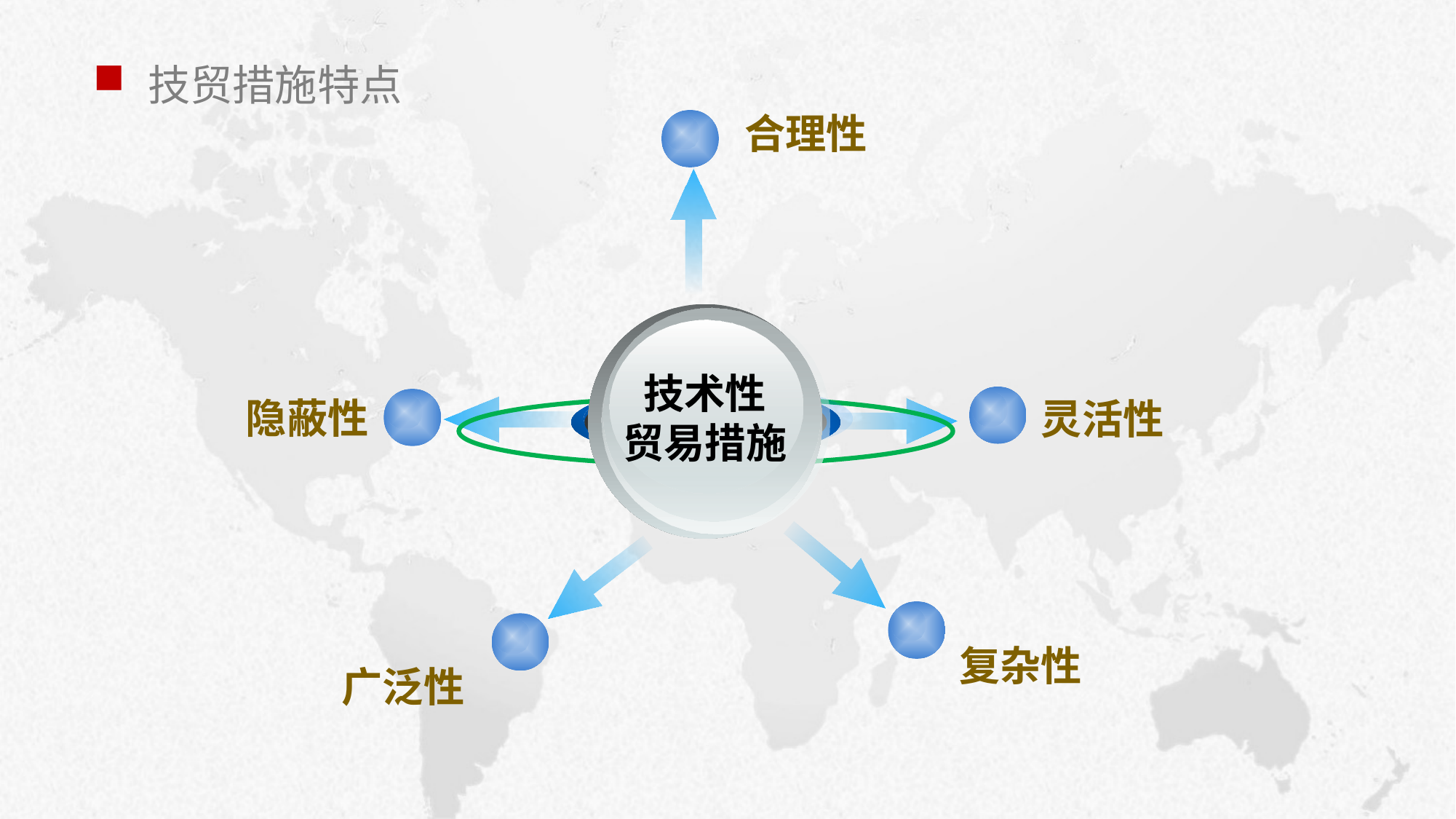

技贸措施特点
合理性

技术性
贸易措施

隐蔽性
灵活性

复杂性
广泛性